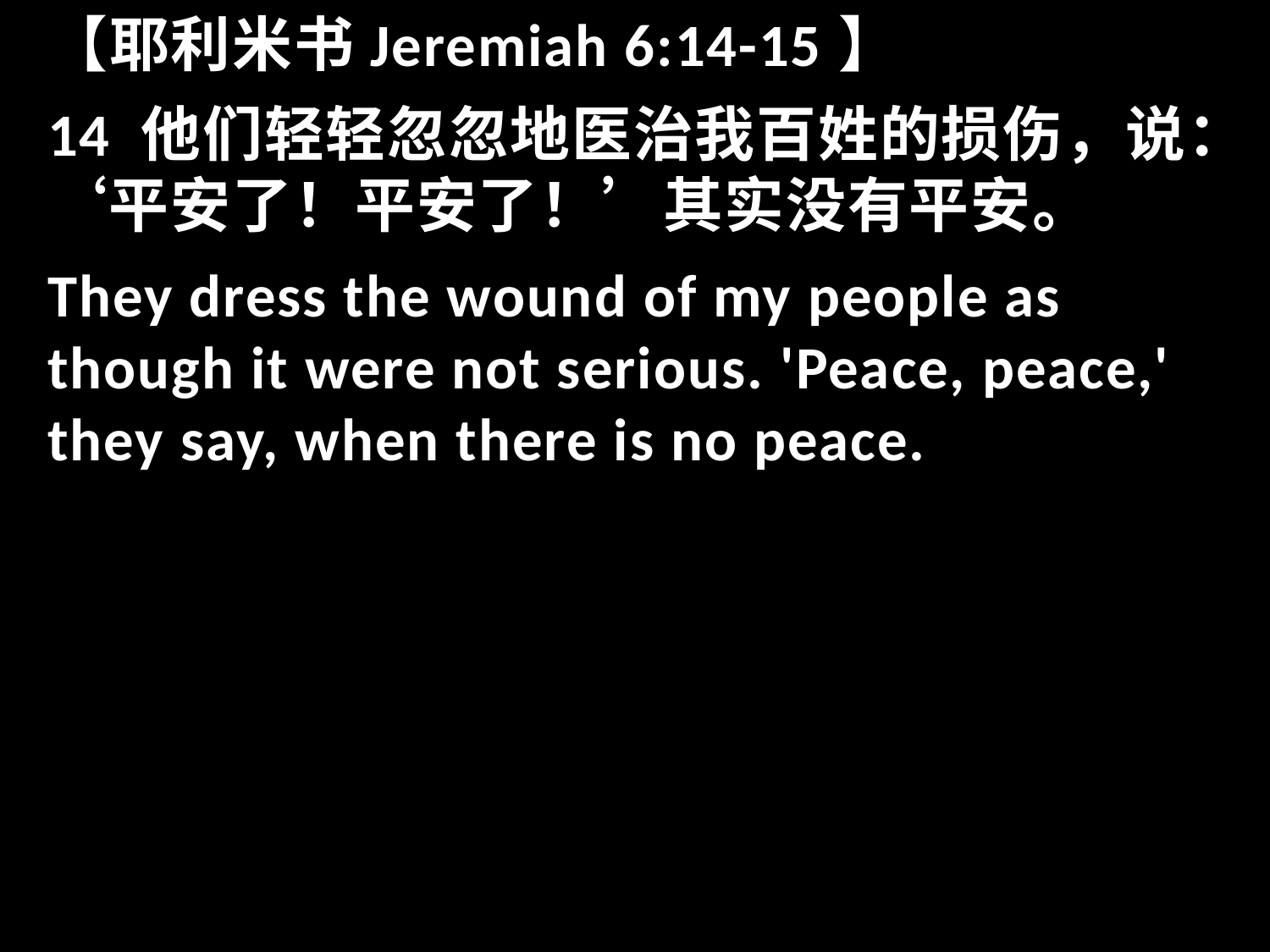

【耶利米书Jeremiah 6:14-15】
14 他们轻轻忽忽地医治我百姓的损伤，说：‘平安了！平安了！’其实没有平安。
They dress the wound of my people as though it were not serious. 'Peace, peace,' they say, when there is no peace.